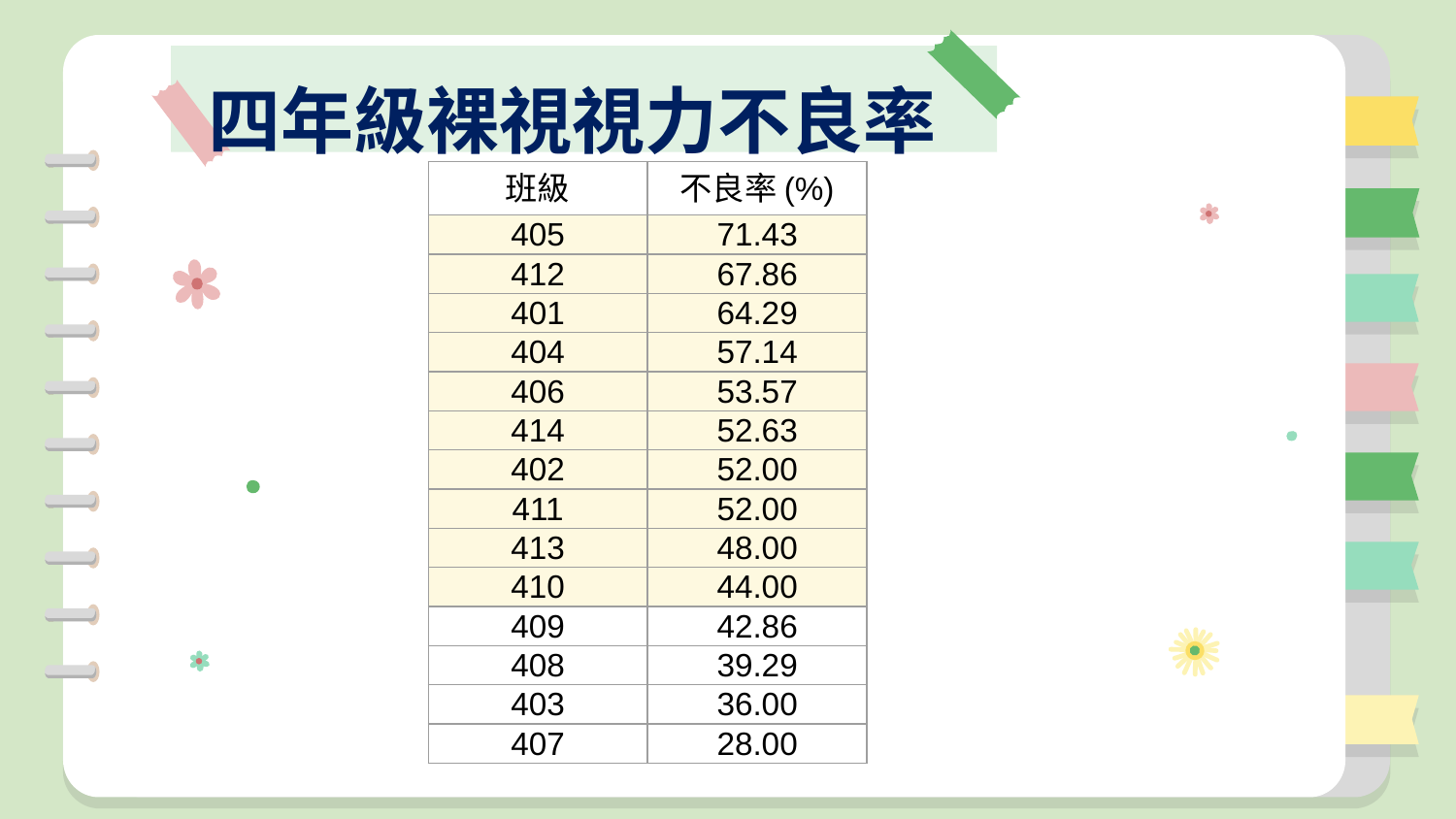

# 四年級裸視視力不良率

| 班級 | 不良率(%) |
| --- | --- |
| 405 | 71.43 |
| 412 | 67.86 |
| 401 | 64.29 |
| 404 | 57.14 |
| 406 | 53.57 |
| 414 | 52.63 |
| 402 | 52.00 |
| 411 | 52.00 |
| 413 | 48.00 |
| 410 | 44.00 |
| 409 | 42.86 |
| 408 | 39.29 |
| 403 | 36.00 |
| 407 | 28.00 |